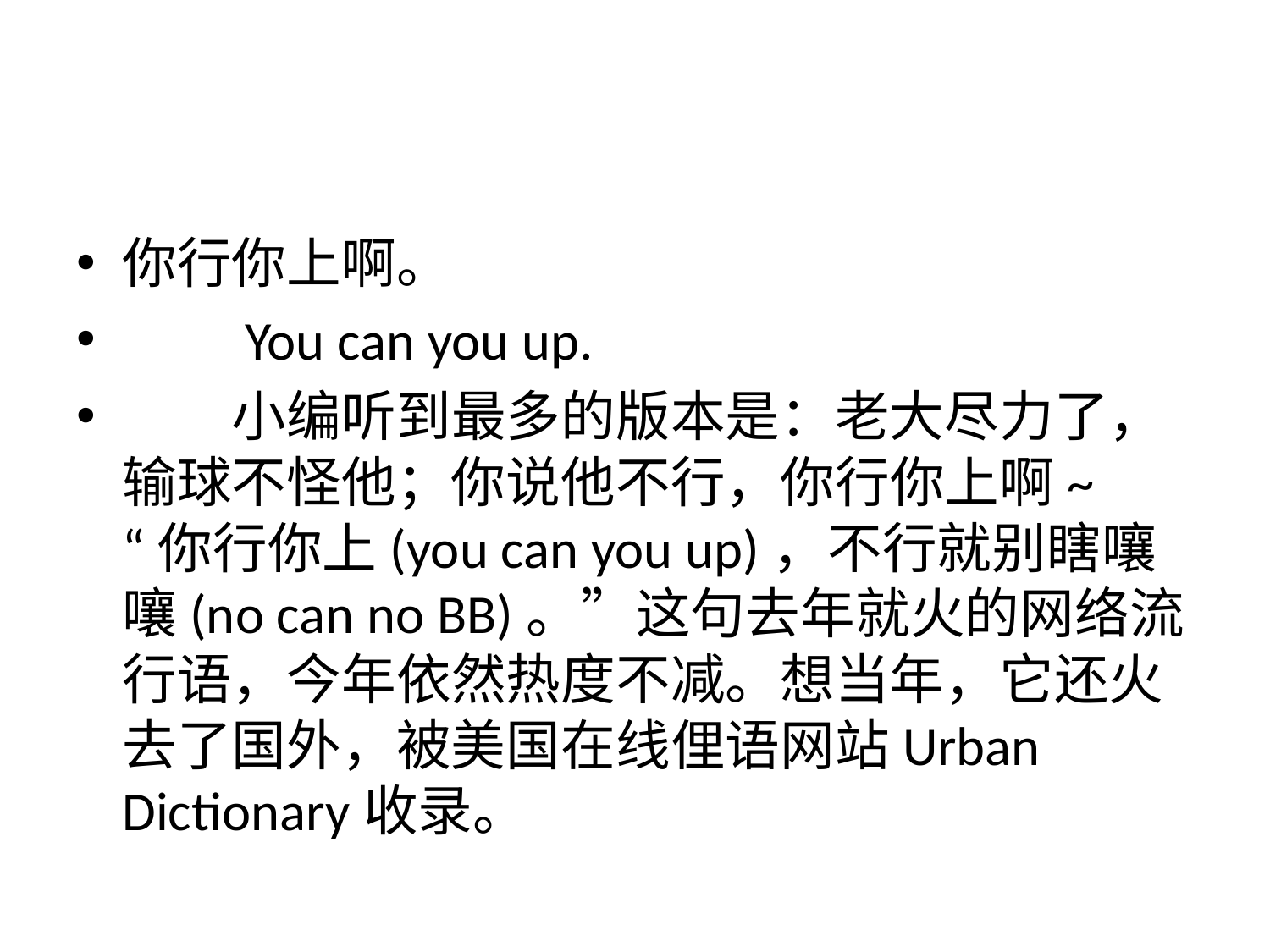

#
你行你上啊。
　　You can you up.
　　小编听到最多的版本是：老大尽力了，输球不怪他；你说他不行，你行你上啊~ “你行你上(you can you up)，不行就别瞎嚷嚷(no can no BB)。”这句去年就火的网络流行语，今年依然热度不减。想当年，它还火去了国外，被美国在线俚语网站Urban Dictionary收录。